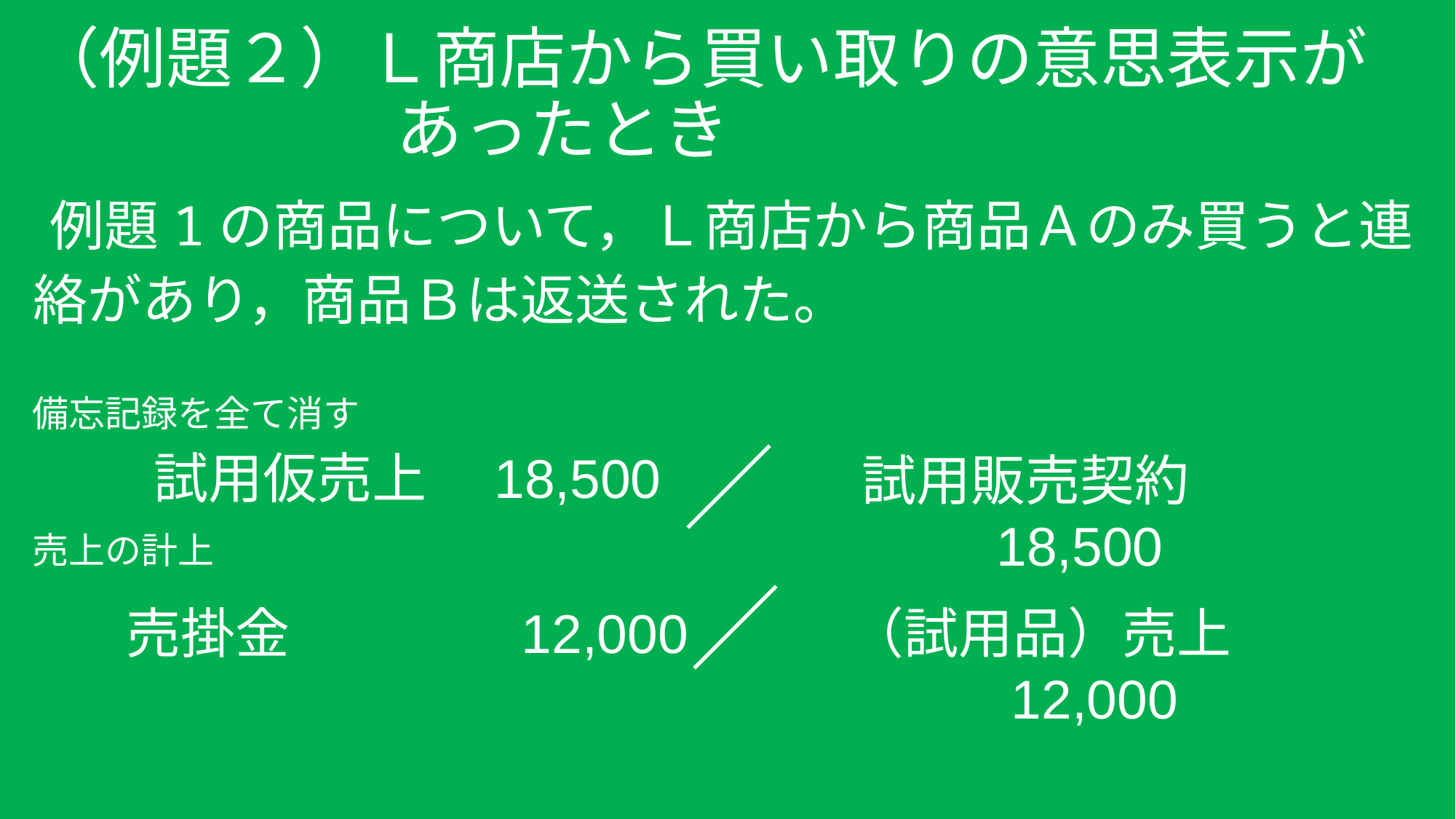

# （例題２）Ｌ商店から買い取りの意思表示が 　　　　  　あったとき
　例題1の商品について，Ｌ商店から商品Ａのみ買うと連
  絡があり，商品Ｂは返送された。
備忘記録を全て消す
／
試用仮売上　18,500
試用販売契約　18,500
売上の計上
／
売掛金　　　　12,000
（試用品）売上　12,000